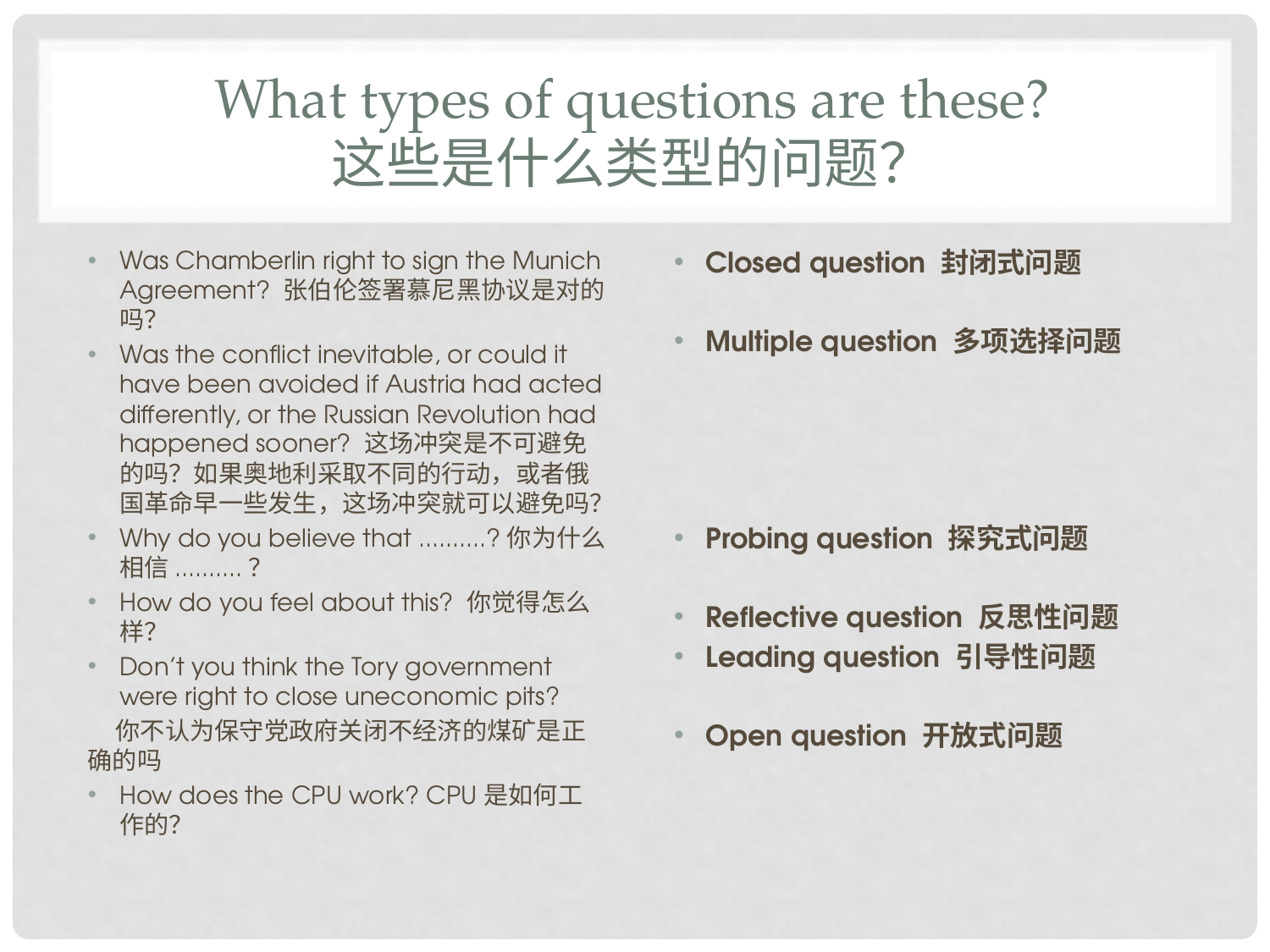

# What types of questions are these? 这些是什么类型的问题？
Was Chamberlin right to sign the Munich Agreement? 张伯伦签署慕尼黑协议是对的吗？
Was the conflict inevitable, or could it have been avoided if Austria had acted differently, or the Russian Revolution had happened sooner? 这场冲突是不可避免的吗？如果奥地利采取不同的行动，或者俄国革命早一些发生，这场冲突就可以避免吗？
Why do you believe that ..........?你为什么相信..........？
How do you feel about this? 你觉得怎么样？
Don’t you think the Tory government were right to close uneconomic pits?
    你不认为保守党政府关闭不经济的煤矿是正  确的吗
How does the CPU work? CPU是如何工作的？

Closed question 封闭式问题

Multiple question 多项选择问题

Probing question 探究式问题

Reflective question 反思性问题
Leading question 引导性问题

Open question 开放式问题